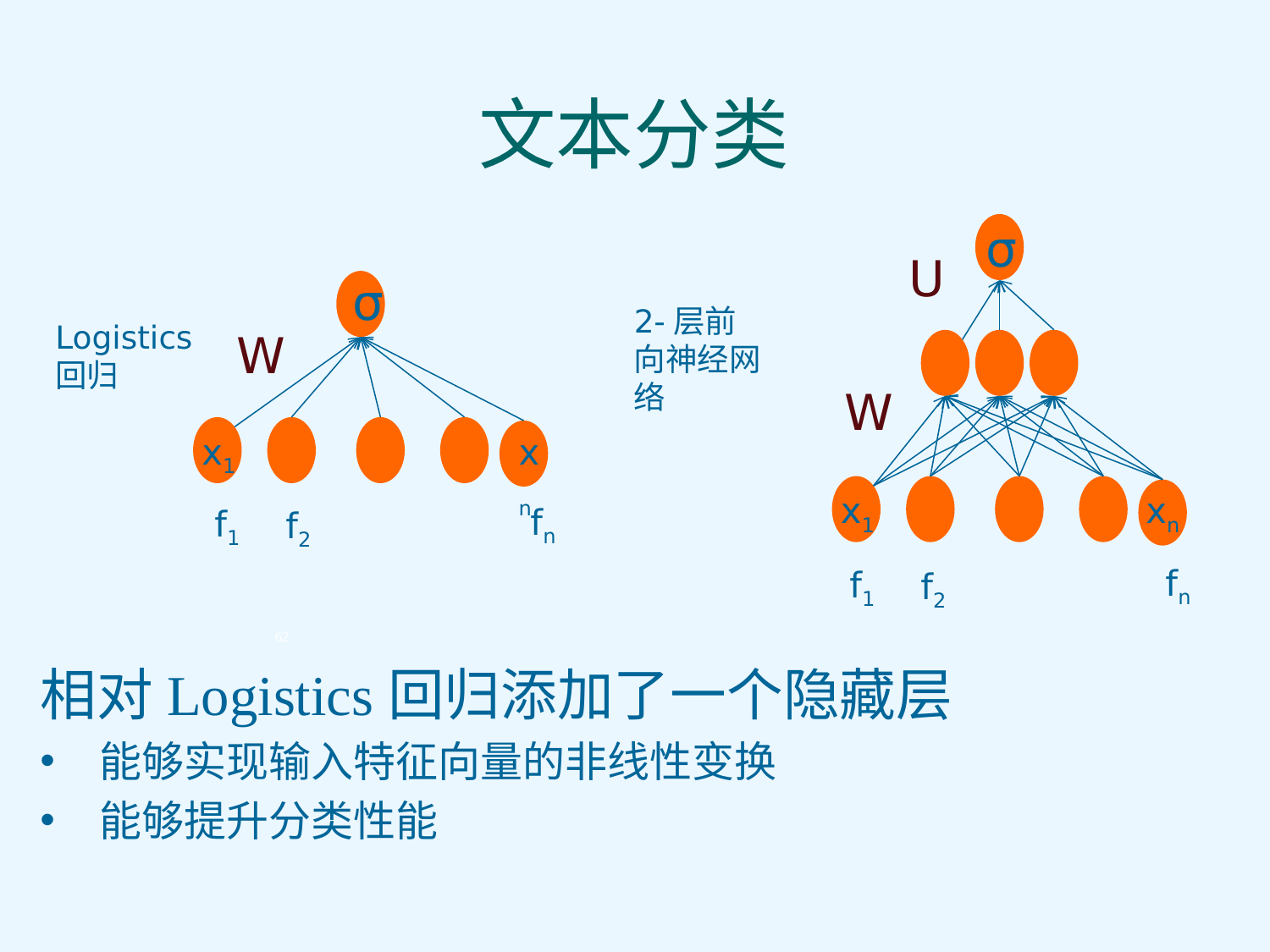

# 文本分类
σ

W

x1
xn

fn
f1
f2

U

W

x1
xn

fn
f1
f2
σ
2-层前向神经网络
Logistics
回归
62
相对Logistics回归添加了一个隐藏层
能够实现输入特征向量的非线性变换
能够提升分类性能